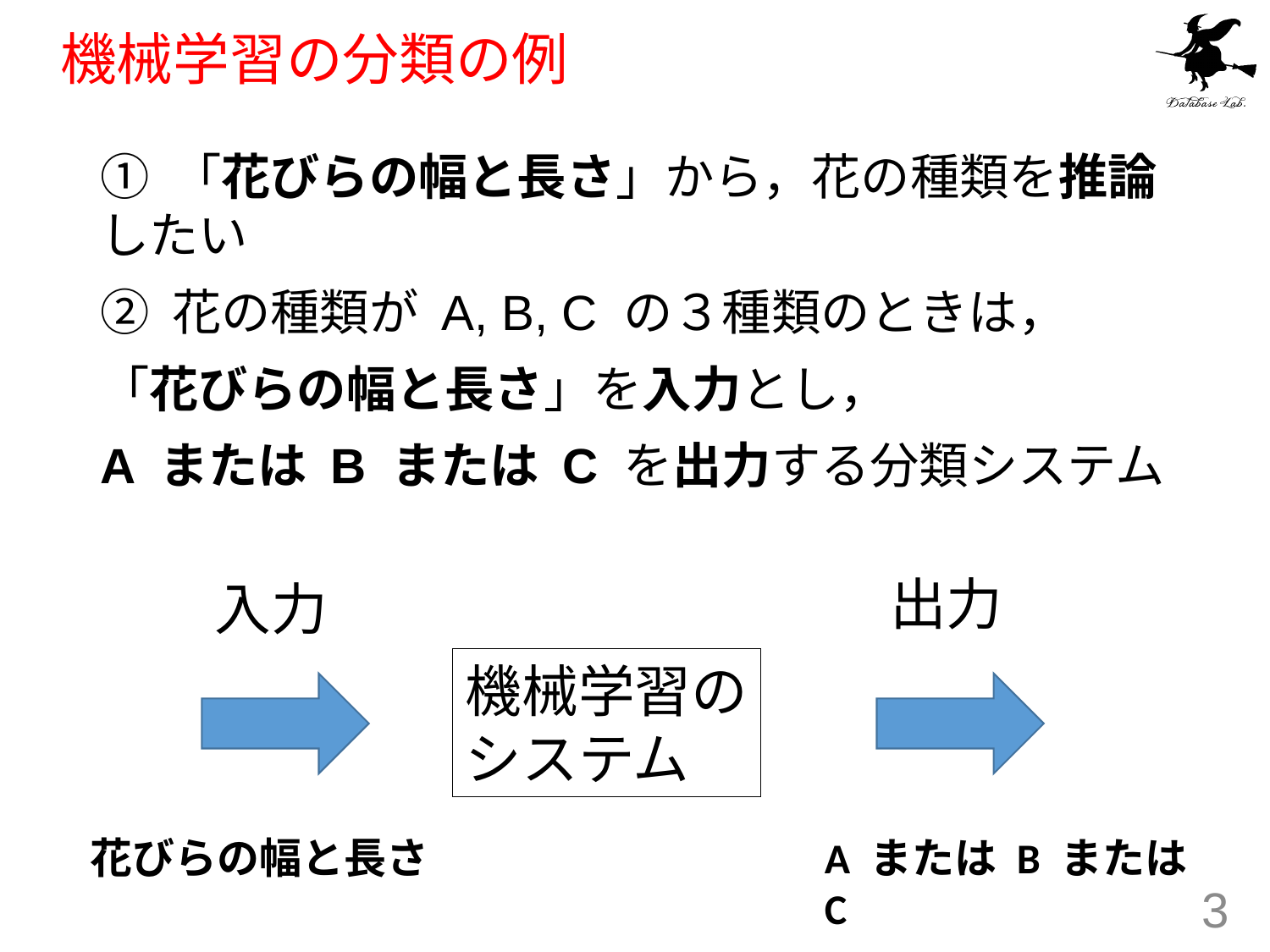

# 機械学習の分類の例
① 「花びらの幅と長さ」から，花の種類を推論したい
② 花の種類が A, B, C の３種類のときは，
「花びらの幅と長さ」を入力とし，
A または B または C を出力する分類システム
出力
入力
機械学習の
システム

花びらの幅と長さ
A または B または C
3